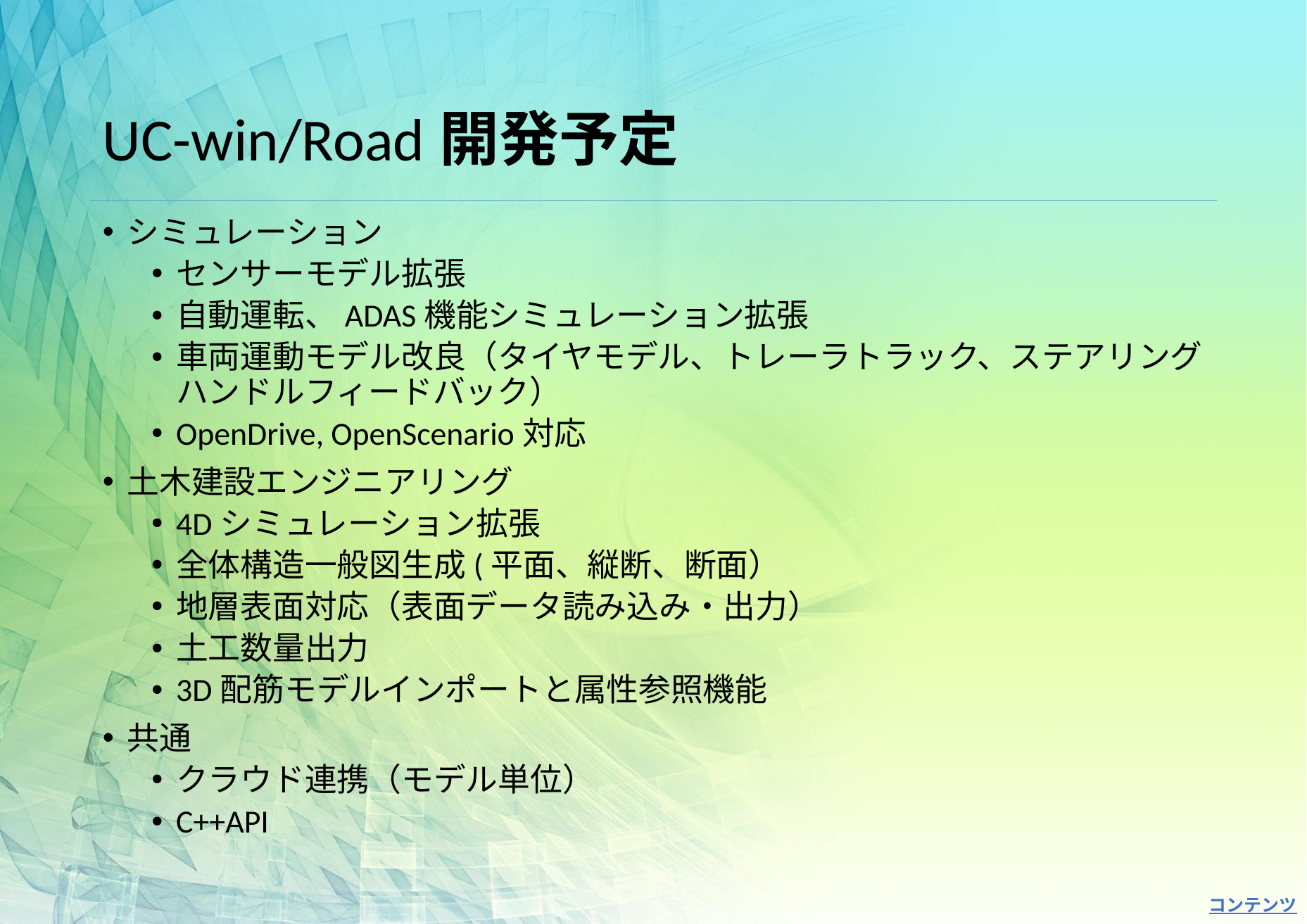

# UC-win/Road開発予定
シミュレーション
センサーモデル拡張
自動運転、ADAS機能シミュレーション拡張
車両運動モデル改良（タイヤモデル、トレーラトラック、ステアリングハンドルフィードバック）
OpenDrive, OpenScenario対応
土木建設エンジニアリング
4Dシミュレーション拡張
全体構造一般図生成(平面、縦断、断面）
地層表面対応（表面データ読み込み・出力）
土工数量出力
3D配筋モデルインポートと属性参照機能
共通
クラウド連携（モデル単位）
C++API